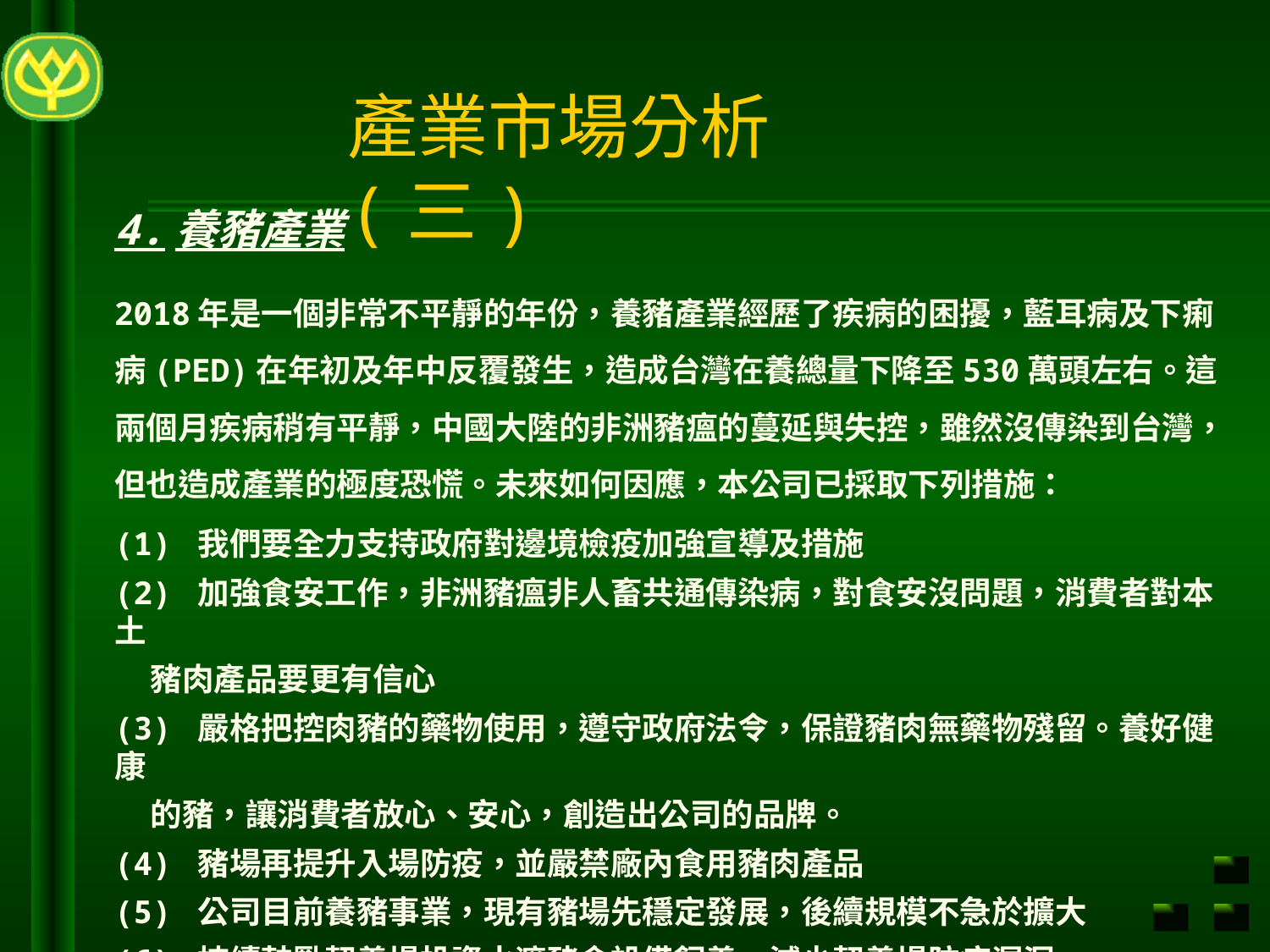

產業市場分析(三)
4.養豬產業
2018年是一個非常不平靜的年份，養豬產業經歷了疾病的困擾，藍耳病及下痢病(PED)在年初及年中反覆發生，造成台灣在養總量下降至530萬頭左右。這兩個月疾病稍有平靜，中國大陸的非洲豬瘟的蔓延與失控，雖然沒傳染到台灣，但也造成產業的極度恐慌。未來如何因應，本公司已採取下列措施：
(1) 我們要全力支持政府對邊境檢疫加強宣導及措施
(2) 加強食安工作，非洲豬瘟非人畜共通傳染病，對食安沒問題，消費者對本土
    豬肉產品要更有信心
(3) 嚴格把控肉豬的藥物使用，遵守政府法令，保證豬肉無藥物殘留。養好健康
    的豬，讓消費者放心、安心，創造出公司的品牌。
(4) 豬場再提升入場防疫，並嚴禁廠內食用豬肉產品
(5) 公司目前養豬事業，現有豬場先穩定發展，後續規模不急於擴大
(6) 持續鼓勵契養場投資水濂豬舍設備飼養，減少契養場防疫漏洞。